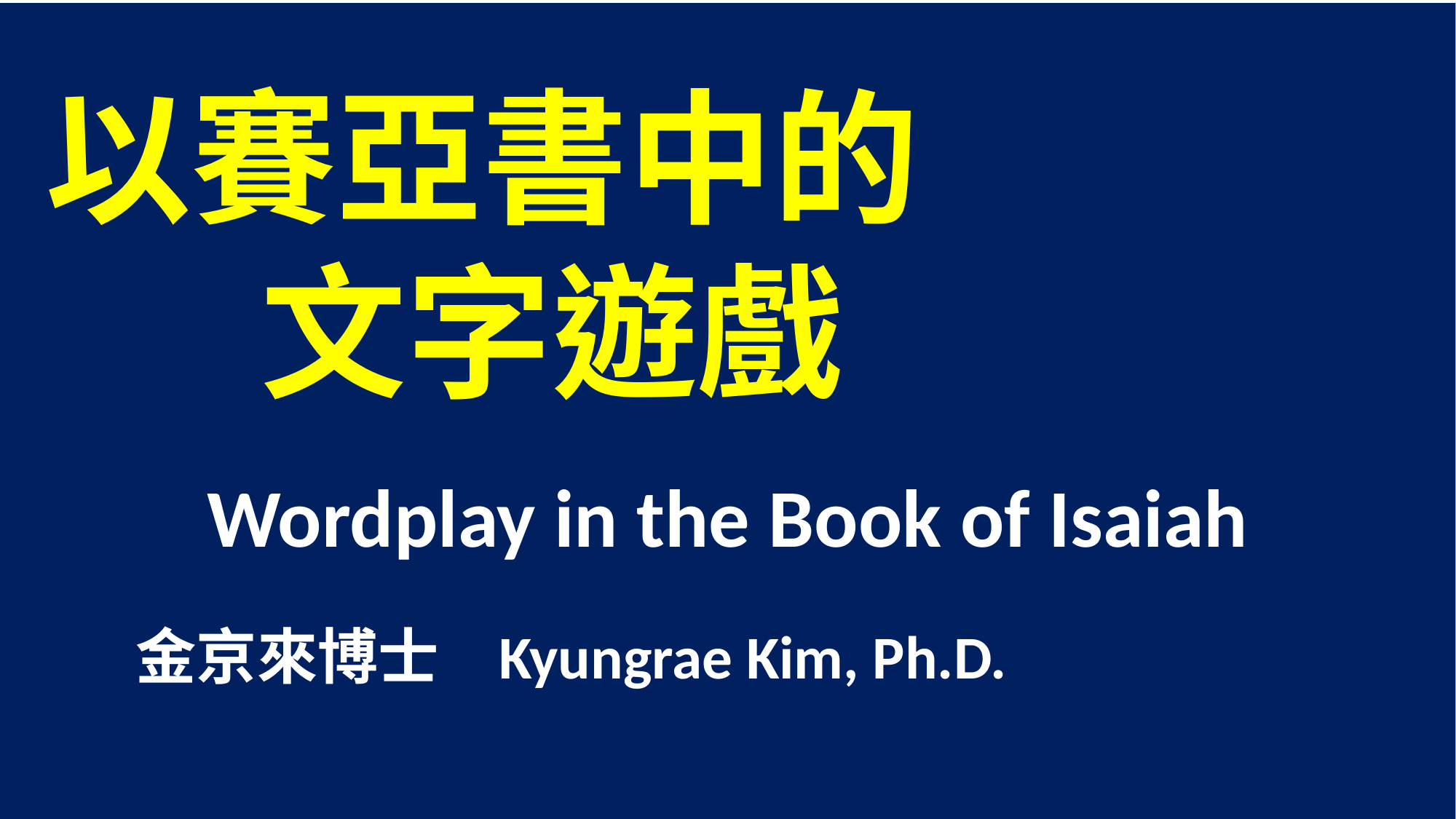

以賽亞書中的
           文字遊戲

Wordplay in the Book of Isaiah

        金京來博士   Kyungrae Kim, Ph.D.